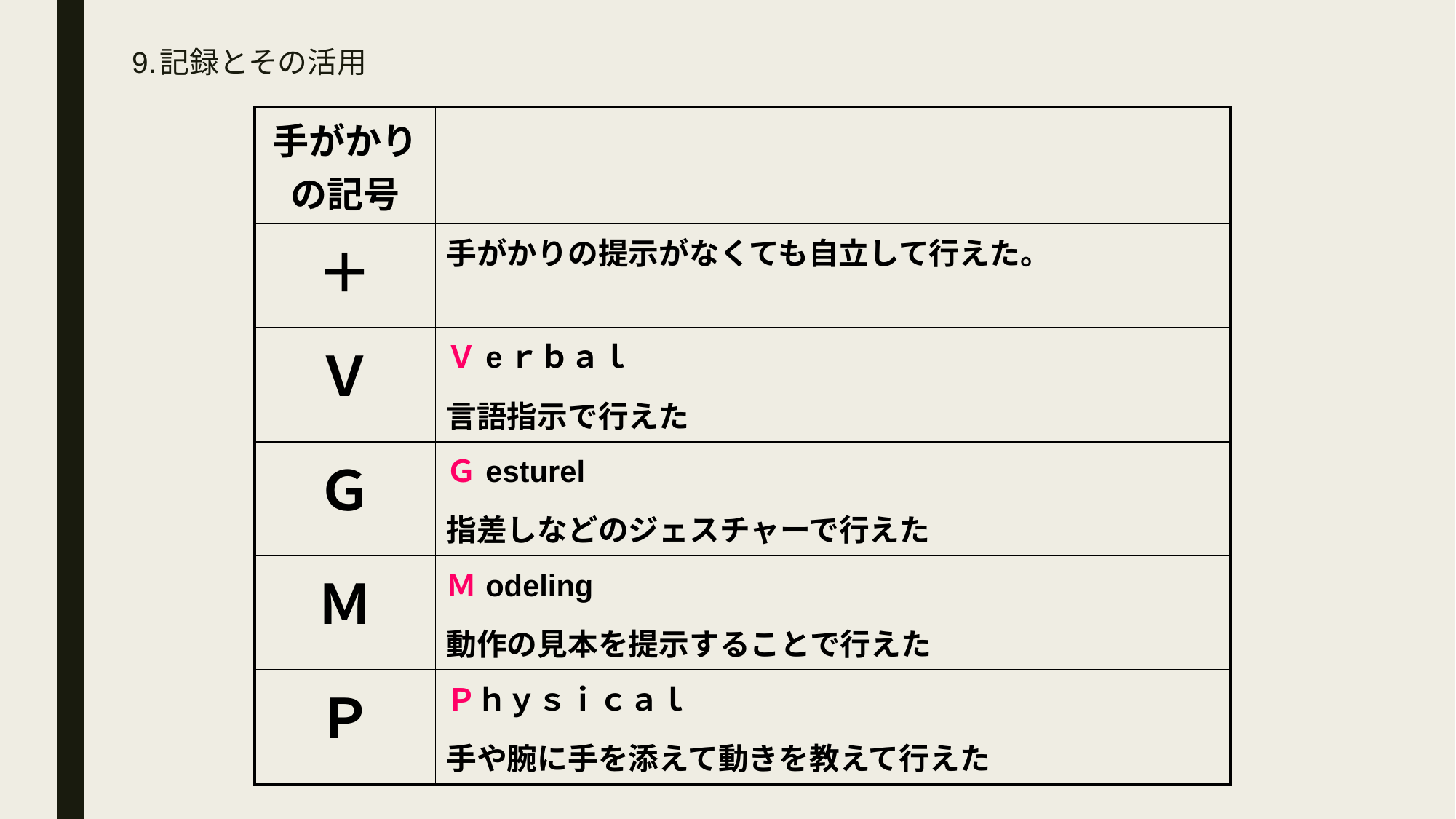

# 9.記録とその活用

| 手がかりの記号 |  |
| --- | --- |
| ＋ | 手がかりの提示がなくても自立して行えた。 |
| Ｖ | Ｖeｒｂａｌ 言語指示で行えた |
| Ｇ | Ｇesturel 指差しなどのジェスチャーで行えた |
| Ｍ | Ｍodeling 動作の見本を提示することで行えた |
| Ｐ | Ｐｈｙｓｉｃａｌ 手や腕に手を添えて動きを教えて行えた |